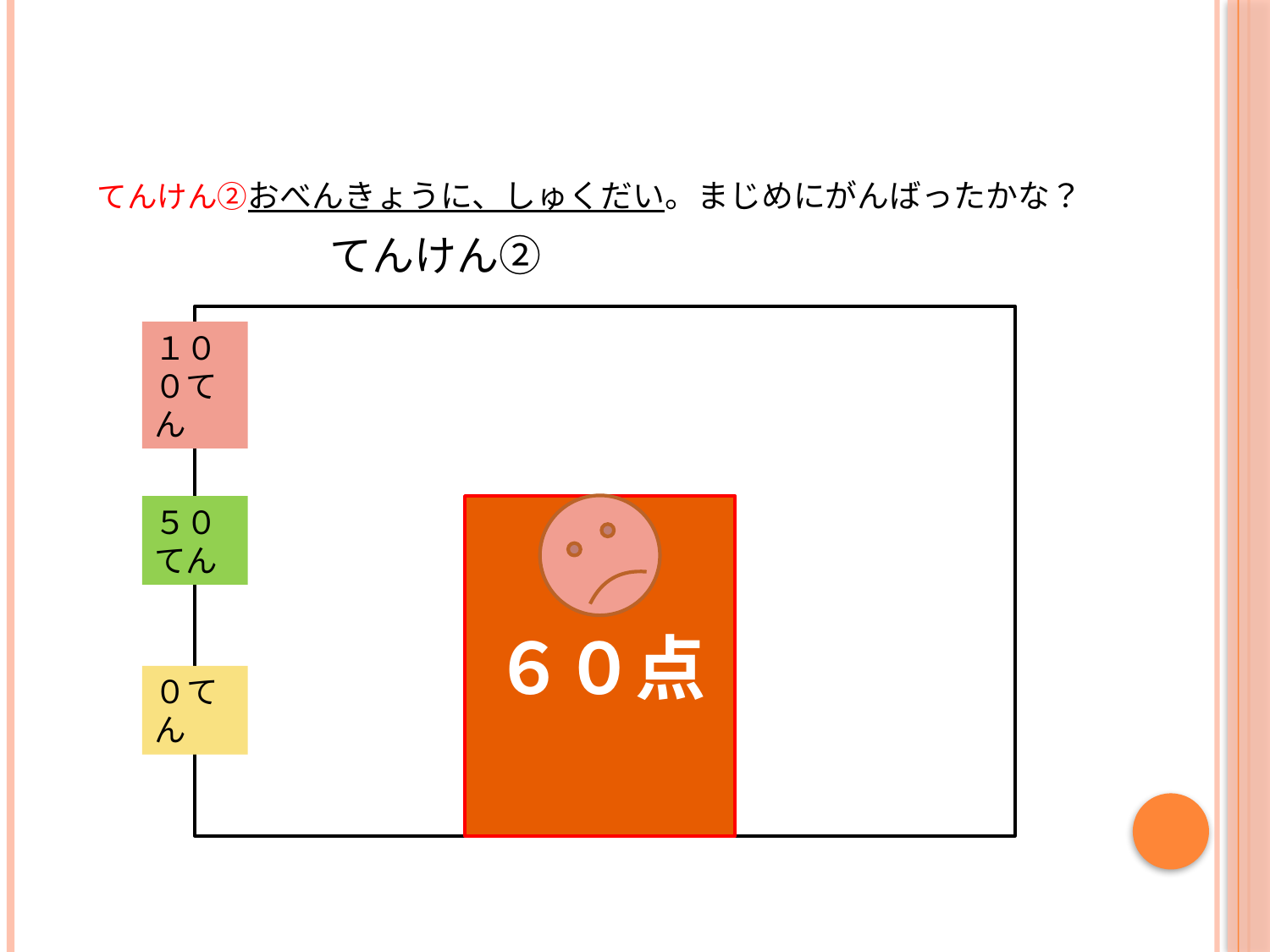

# てんけん②おべんきょうに、しゅくだい。まじめにがんばったかな？
　　　　　　てんけん②

１００てん

５０てん
６０点
０てん